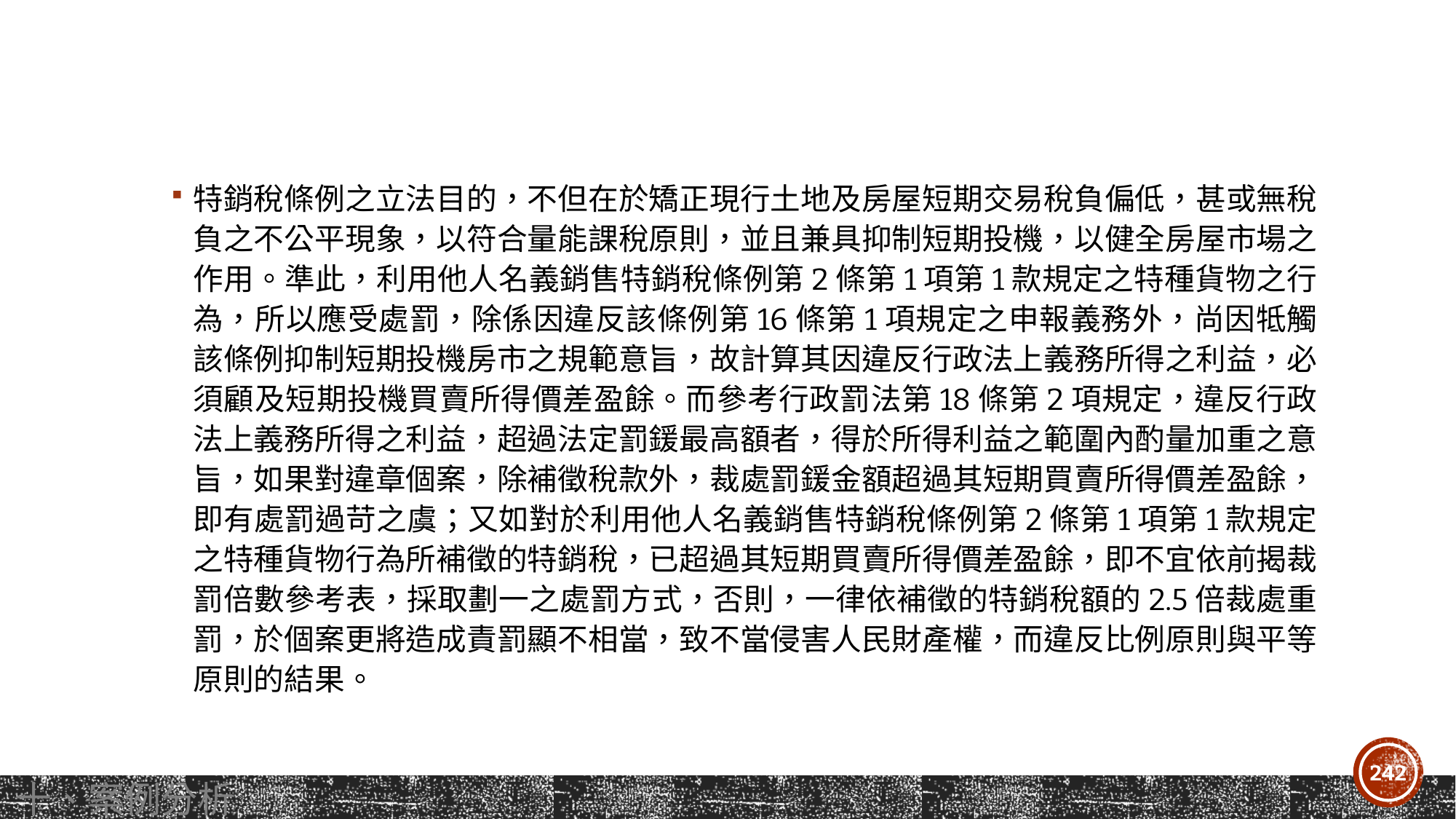

#
特銷稅條例之立法目的，不但在於矯正現行土地及房屋短期交易稅負偏低，甚或無稅負之不公平現象，以符合量能課稅原則，並且兼具抑制短期投機，以健全房屋市場之作用。準此，利用他人名義銷售特銷稅條例第2條第1項第1款規定之特種貨物之行為，所以應受處罰，除係因違反該條例第16條第1項規定之申報義務外，尚因牴觸該條例抑制短期投機房市之規範意旨，故計算其因違反行政法上義務所得之利益，必須顧及短期投機買賣所得價差盈餘。而參考行政罰法第18條第2項規定，違反行政法上義務所得之利益，超過法定罰鍰最高額者，得於所得利益之範圍內酌量加重之意旨，如果對違章個案，除補徵稅款外，裁處罰鍰金額超過其短期買賣所得價差盈餘，即有處罰過苛之虞；又如對於利用他人名義銷售特銷稅條例第2條第1項第1款規定之特種貨物行為所補徵的特銷稅，已超過其短期買賣所得價差盈餘，即不宜依前揭裁罰倍數參考表，採取劃一之處罰方式，否則，一律依補徵的特銷稅額的2.5倍裁處重罰，於個案更將造成責罰顯不相當，致不當侵害人民財產權，而違反比例原則與平等原則的結果。
242